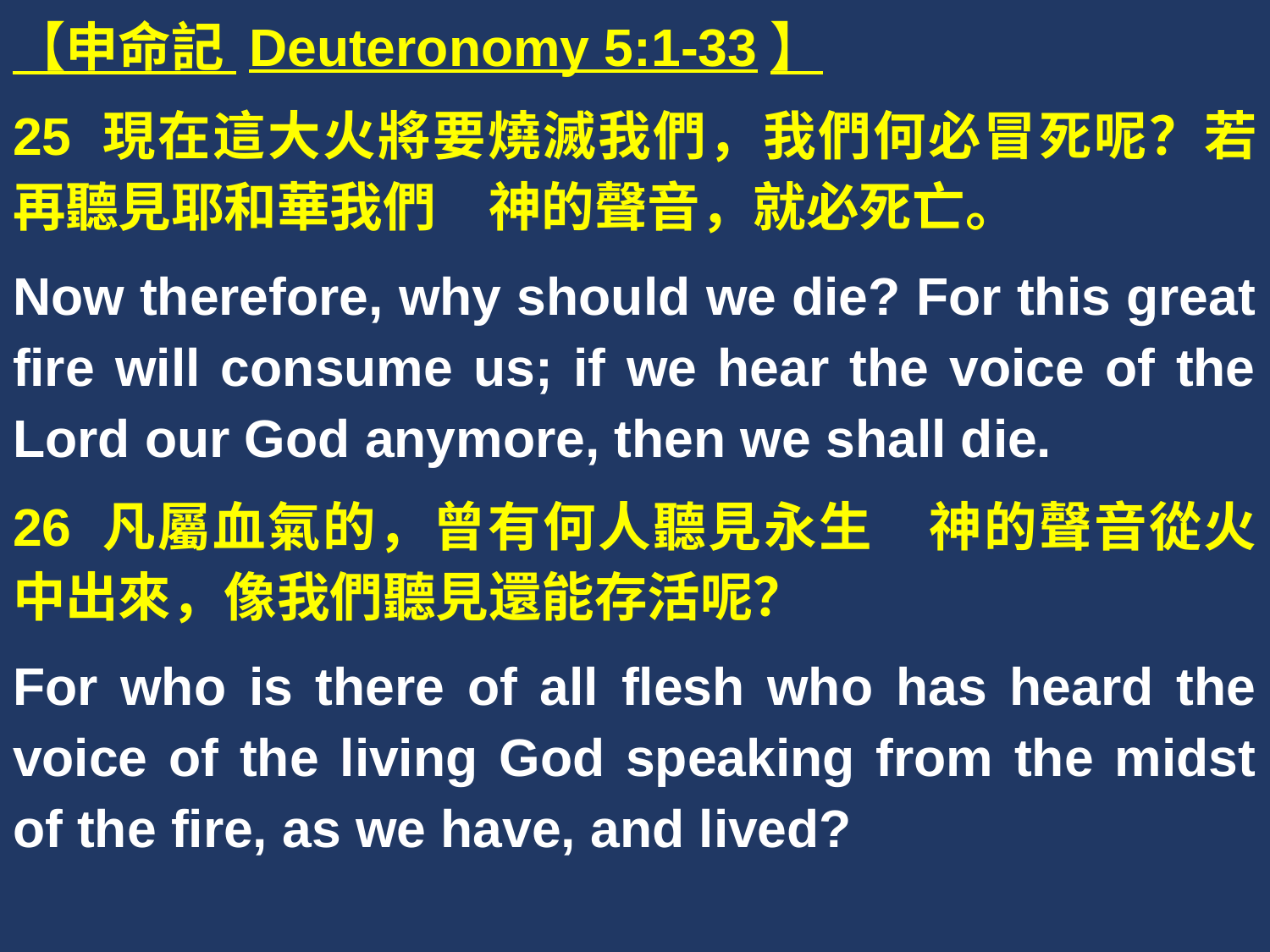

【申命記 Deuteronomy 5:1-33】
25 現在這大火將要燒滅我們，我們何必冒死呢？若再聽見耶和華我們　神的聲音，就必死亡。
Now therefore, why should we die? For this great fire will consume us; if we hear the voice of the Lord our God anymore, then we shall die.
26 凡屬血氣的，曾有何人聽見永生　神的聲音從火中出來，像我們聽見還能存活呢？
For who is there of all flesh who has heard the voice of the living God speaking from the midst of the fire, as we have, and lived?